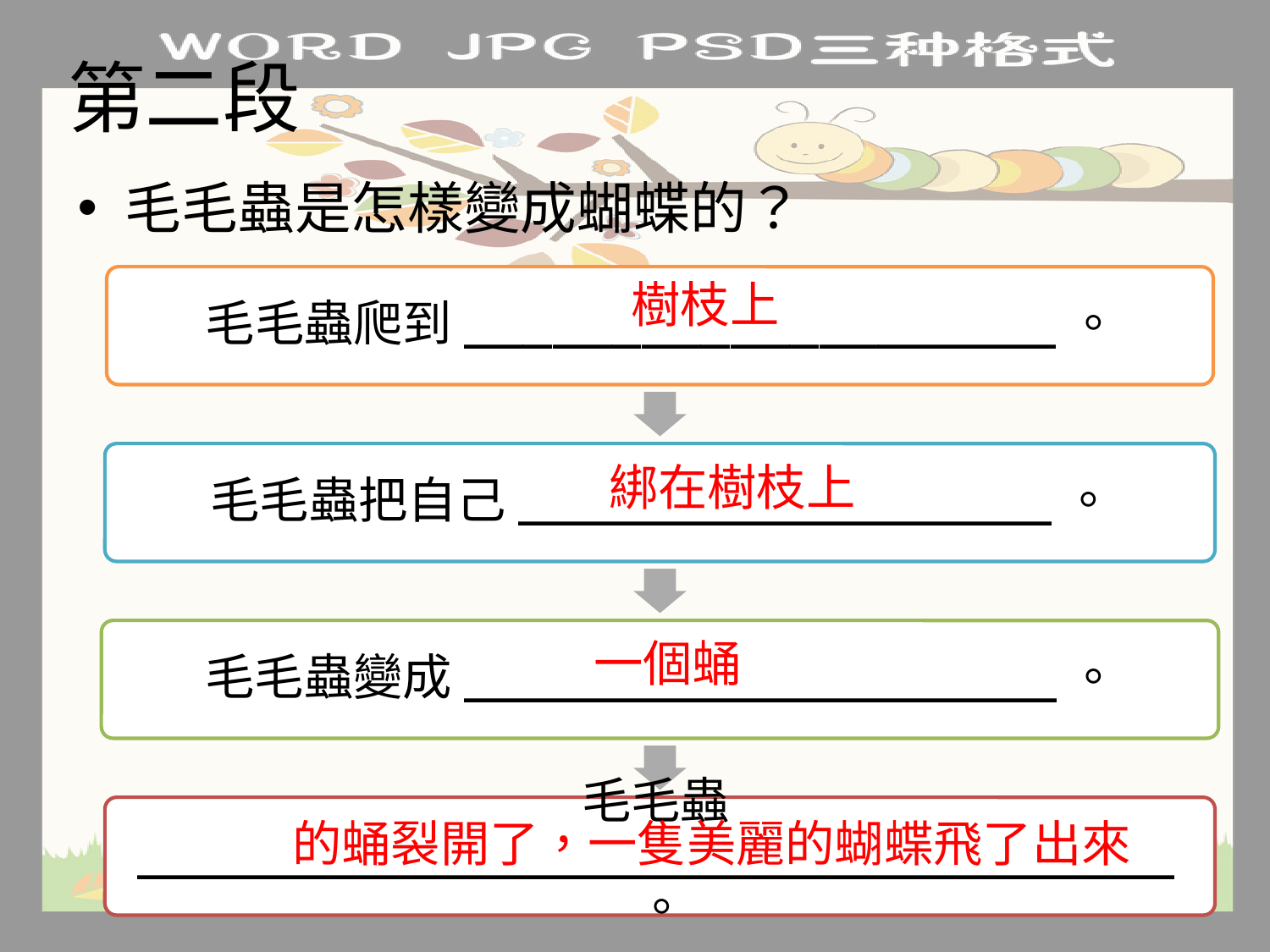

# 第二段
毛毛蟲是怎樣變成蝴蝶的？

毛毛蟲爬到____________________。

毛毛蟲把自己__________________。

毛毛蟲變成____________________。

毛毛蟲___________________________________。
樹枝上
綁在樹枝上
一個蛹
的蛹裂開了，一隻美麗的蝴蝶飛了出來